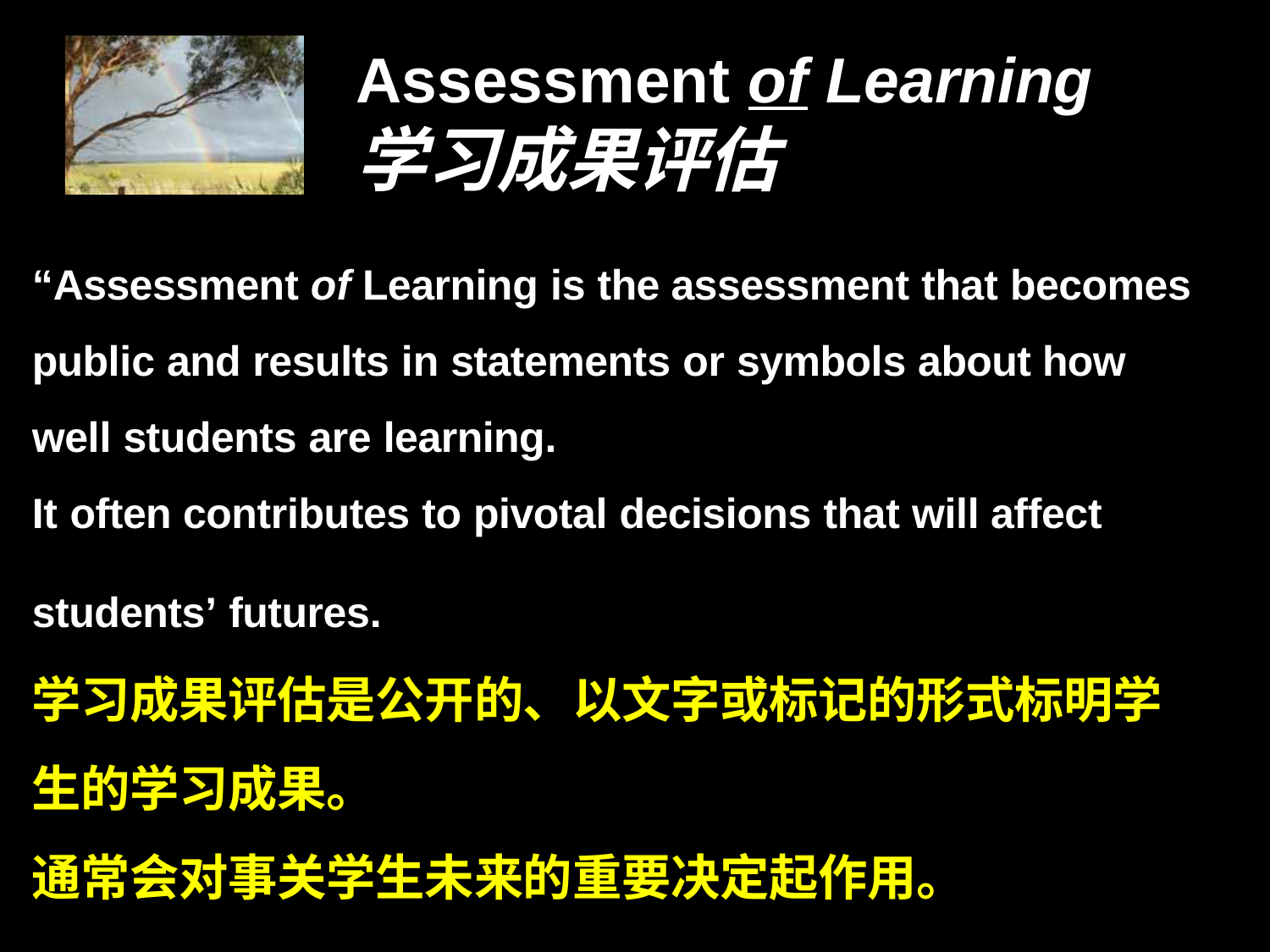

# Assessment of Learning 学习成果评估

“Assessment of Learning is the assessment that becomes public and results in statements or symbols about how well students are learning.
It often contributes to pivotal decisions that will affect students’ futures.
学习成果评估是公开的、以文字或标记的形式标明学生的学习成果。
通常会对事关学生未来的重要决定起作用。